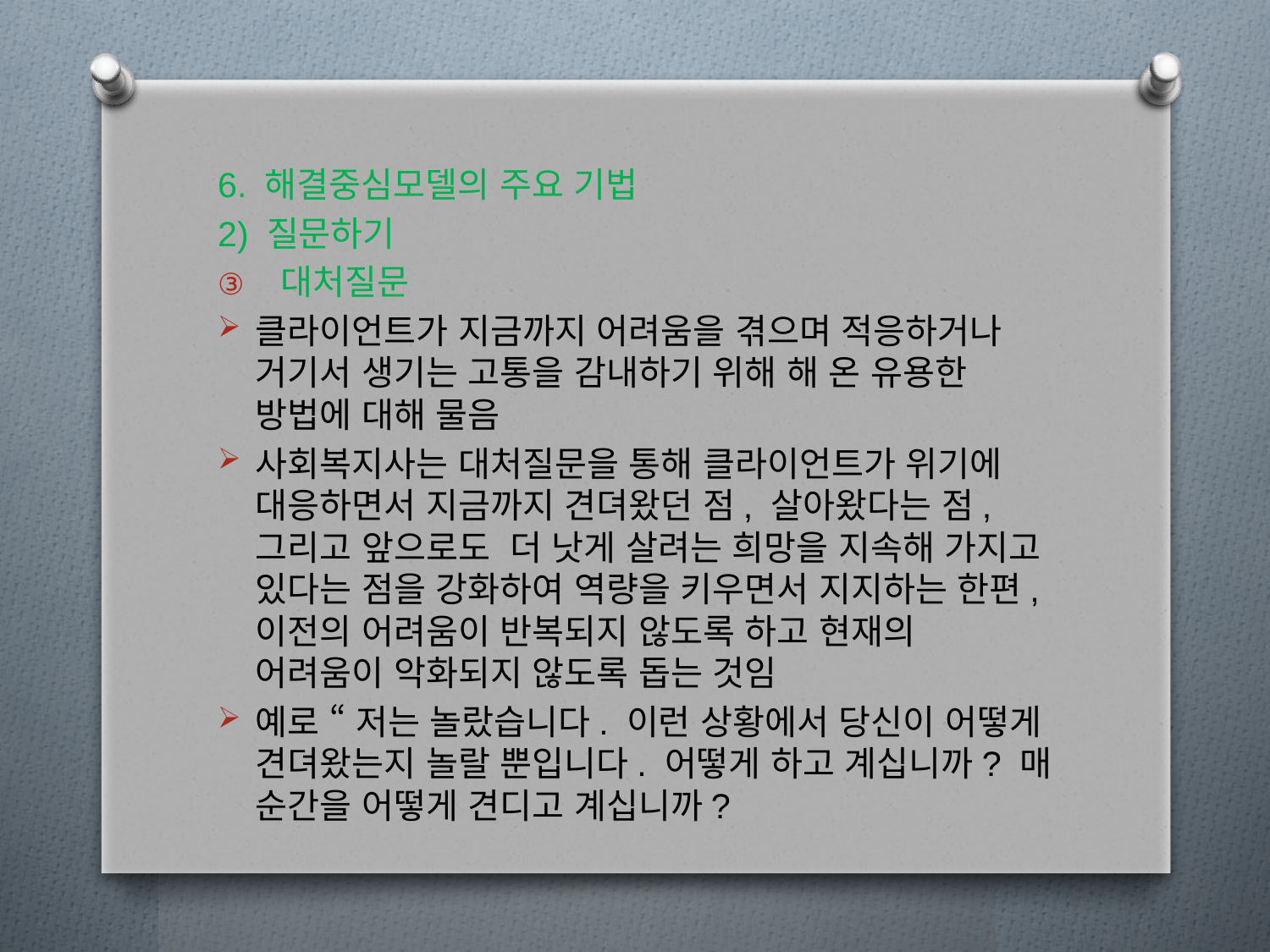

6. 해결중심모델의 주요 기법
2) 질문하기
대처질문
클라이언트가 지금까지 어려움을 겪으며 적응하거나 거기서 생기는 고통을 감내하기 위해 해 온 유용한 방법에 대해 물음
사회복지사는 대처질문을 통해 클라이언트가 위기에 대응하면서 지금까지 견뎌왔던 점, 살아왔다는 점, 그리고 앞으로도  더 낫게 살려는 희망을 지속해 가지고 있다는 점을 강화하여 역량을 키우면서 지지하는 한편, 이전의 어려움이 반복되지 않도록 하고 현재의 어려움이 악화되지 않도록 돕는 것임
예로 “ 저는 놀랐습니다. 이런 상황에서 당신이 어떻게 견뎌왔는지 놀랄 뿐입니다. 어떻게 하고 계십니까? 매 순간을 어떻게 견디고 계십니까?